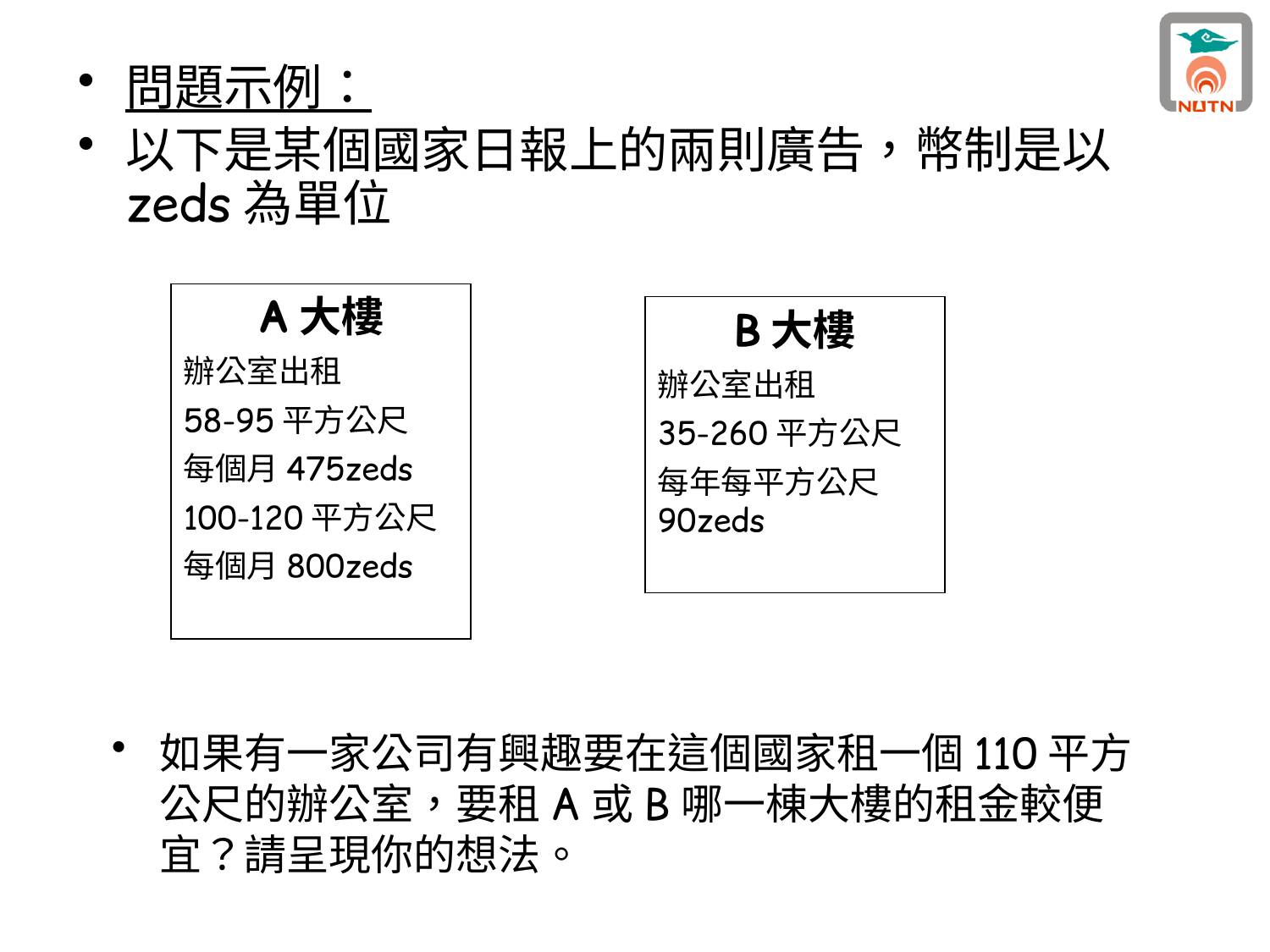

#
問題示例：
以下是某個國家日報上的兩則廣告，幣制是以zeds為單位
A大樓
辦公室出租
58-95平方公尺
每個月475zeds
100-120平方公尺
每個月800zeds

B大樓
辦公室出租
35-260平方公尺
每年每平方公尺90zeds

如果有一家公司有興趣要在這個國家租一個110平方公尺的辦公室，要租A或B哪一棟大樓的租金較便宜？請呈現你的想法。